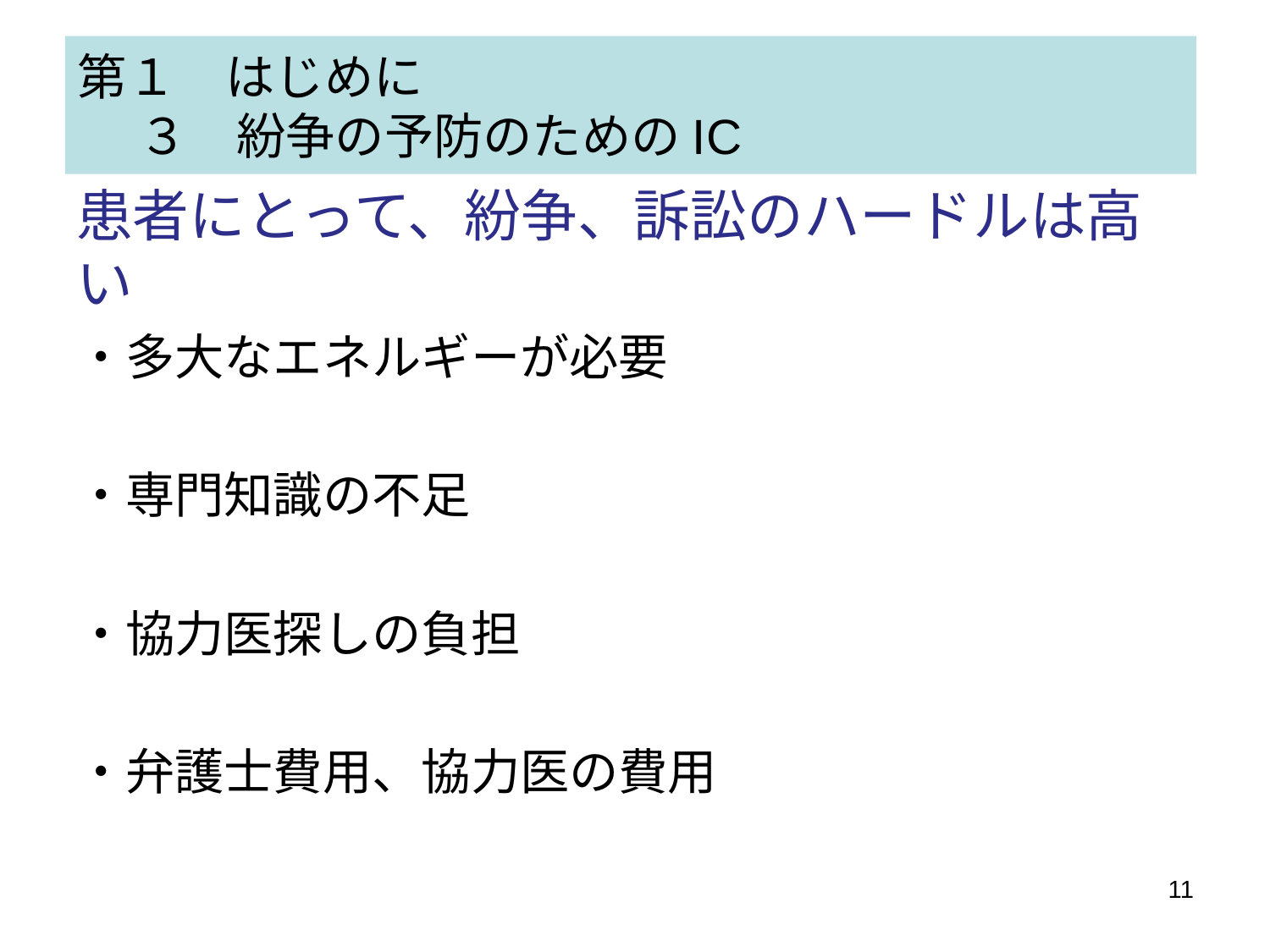

# 第１　はじめに 　 ３　紛争の予防のためのIC
患者にとって、紛争、訴訟のハードルは高い
・多大なエネルギーが必要

・専門知識の不足

・協力医探しの負担

・弁護士費用、協力医の費用

11